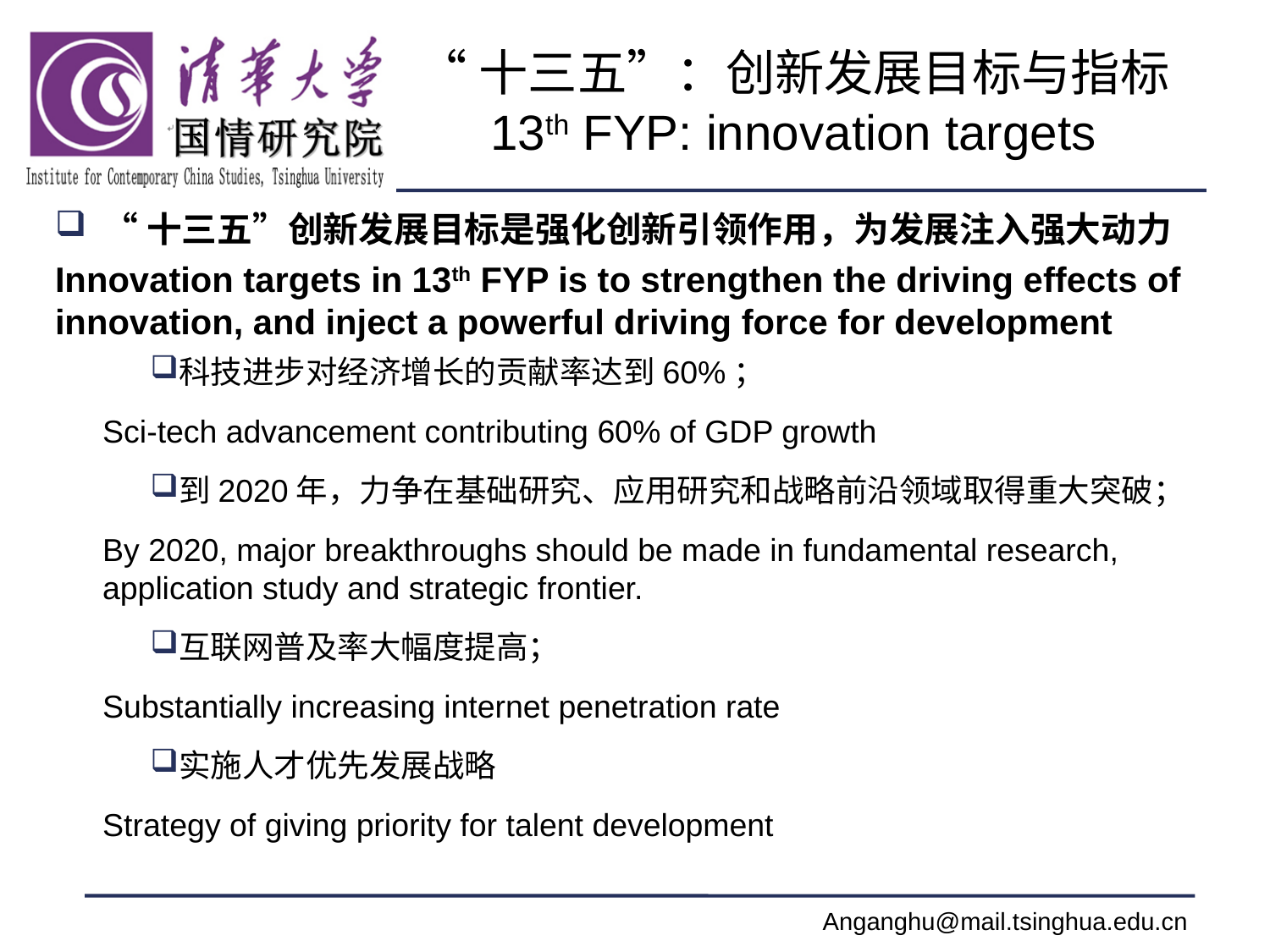

# “十三五”：创新发展目标与指标 13th FYP: innovation targets
“十三五”创新发展目标是强化创新引领作用，为发展注入强大动力
Innovation targets in 13th FYP is to strengthen the driving effects of innovation, and inject a powerful driving force for development
科技进步对经济增长的贡献率达到60%；
Sci-tech advancement contributing 60% of GDP growth
到2020年，力争在基础研究、应用研究和战略前沿领域取得重大突破；
By 2020, major breakthroughs should be made in fundamental research, application study and strategic frontier.
互联网普及率大幅度提高；
Substantially increasing internet penetration rate
实施人才优先发展战略
Strategy of giving priority for talent development